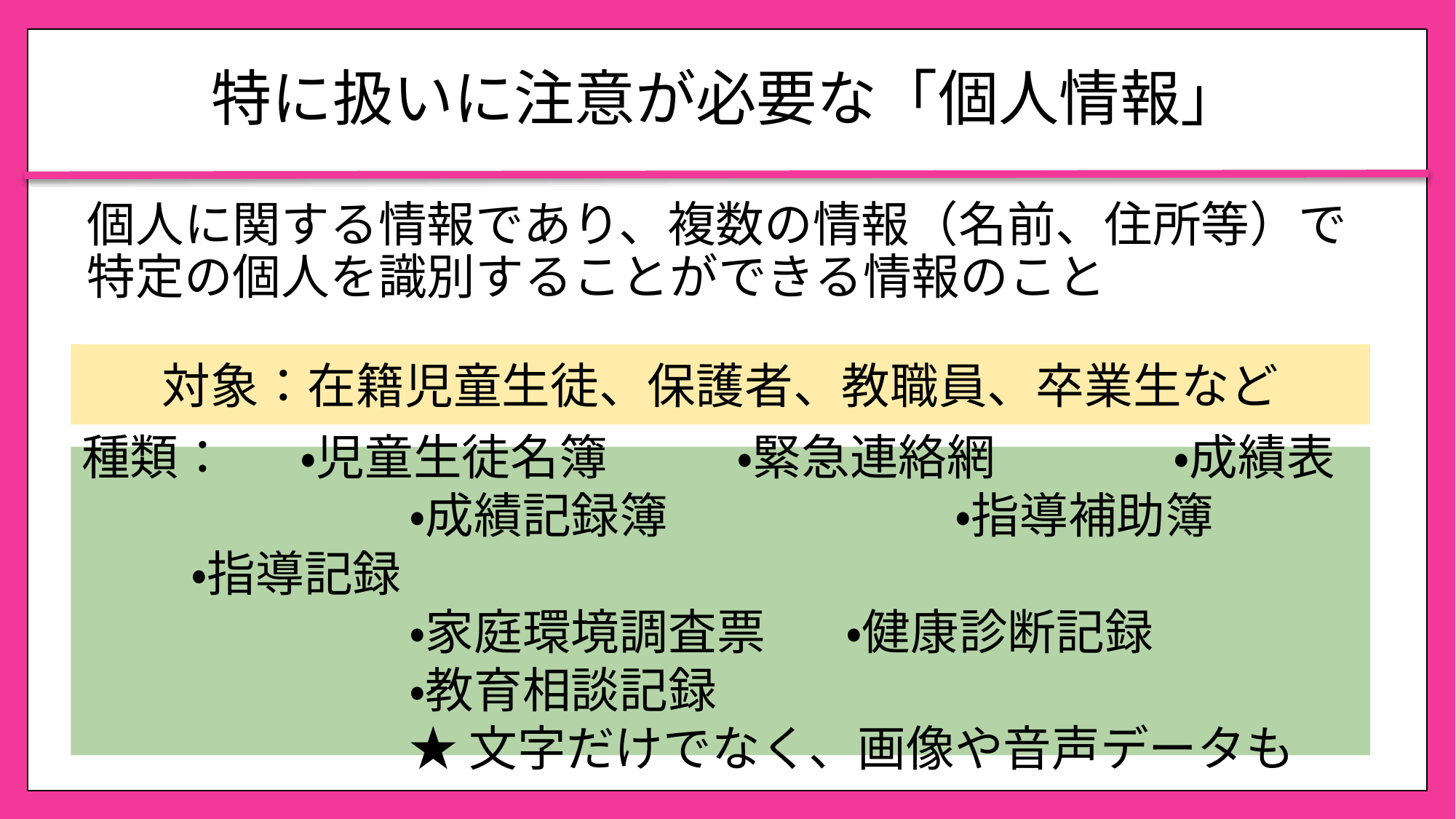

# 特に扱いに注意が必要な「個人情報」
個人に関する情報であり、複数の情報（名前、住所等）で特定の個人を識別することができる情報のこと
対象：在籍児童生徒、保護者、教職員、卒業生など
種類：	・児童生徒名簿		・緊急連絡網		・成績表
			・成績記録簿			・指導補助簿		・指導記録
			・家庭環境調査票	・健康診断記録
			・教育相談記録
			★文字だけでなく、画像や音声データも